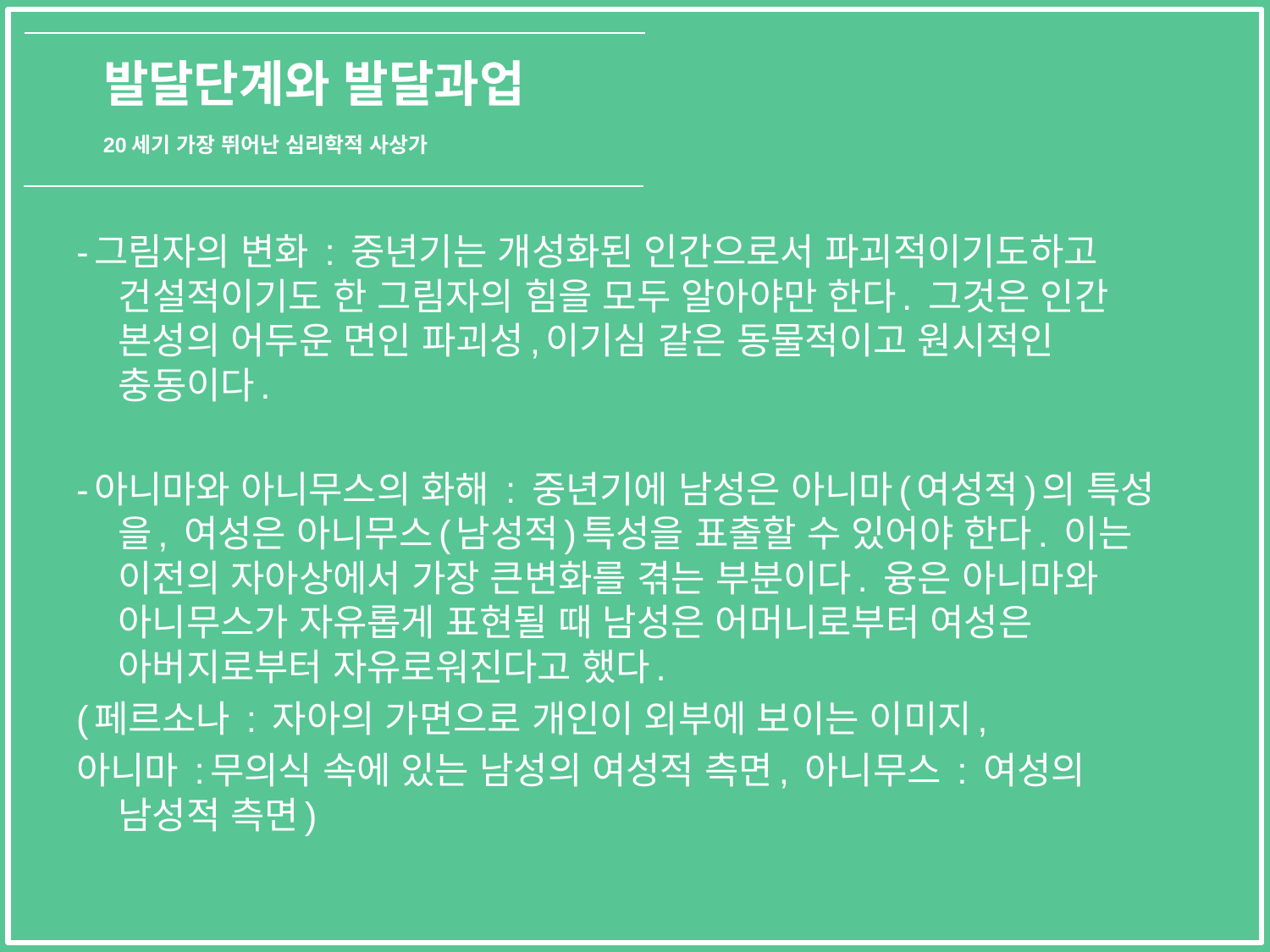

발달단계와 발달과업
20세기 가장 뛰어난 심리학적 사상가
-그림자의 변화 : 중년기는 개성화된 인간으로서 파괴적이기도하고 건설적이기도 한 그림자의 힘을 모두 알아야만 한다. 그것은 인간 본성의 어두운 면인 파괴성,이기심 같은 동물적이고 원시적인 충동이다.

-아니마와 아니무스의 화해 : 중년기에 남성은 아니마(여성적)의 특성을, 여성은 아니무스(남성적)특성을 표출할 수 있어야 한다. 이는 이전의 자아상에서 가장 큰변화를 겪는 부분이다. 융은 아니마와 아니무스가 자유롭게 표현될 때 남성은 어머니로부터 여성은 아버지로부터 자유로워진다고 했다.
(페르소나 : 자아의 가면으로 개인이 외부에 보이는 이미지,
아니마 :무의식 속에 있는 남성의 여성적 측면, 아니무스 : 여성의 남성적 측면)